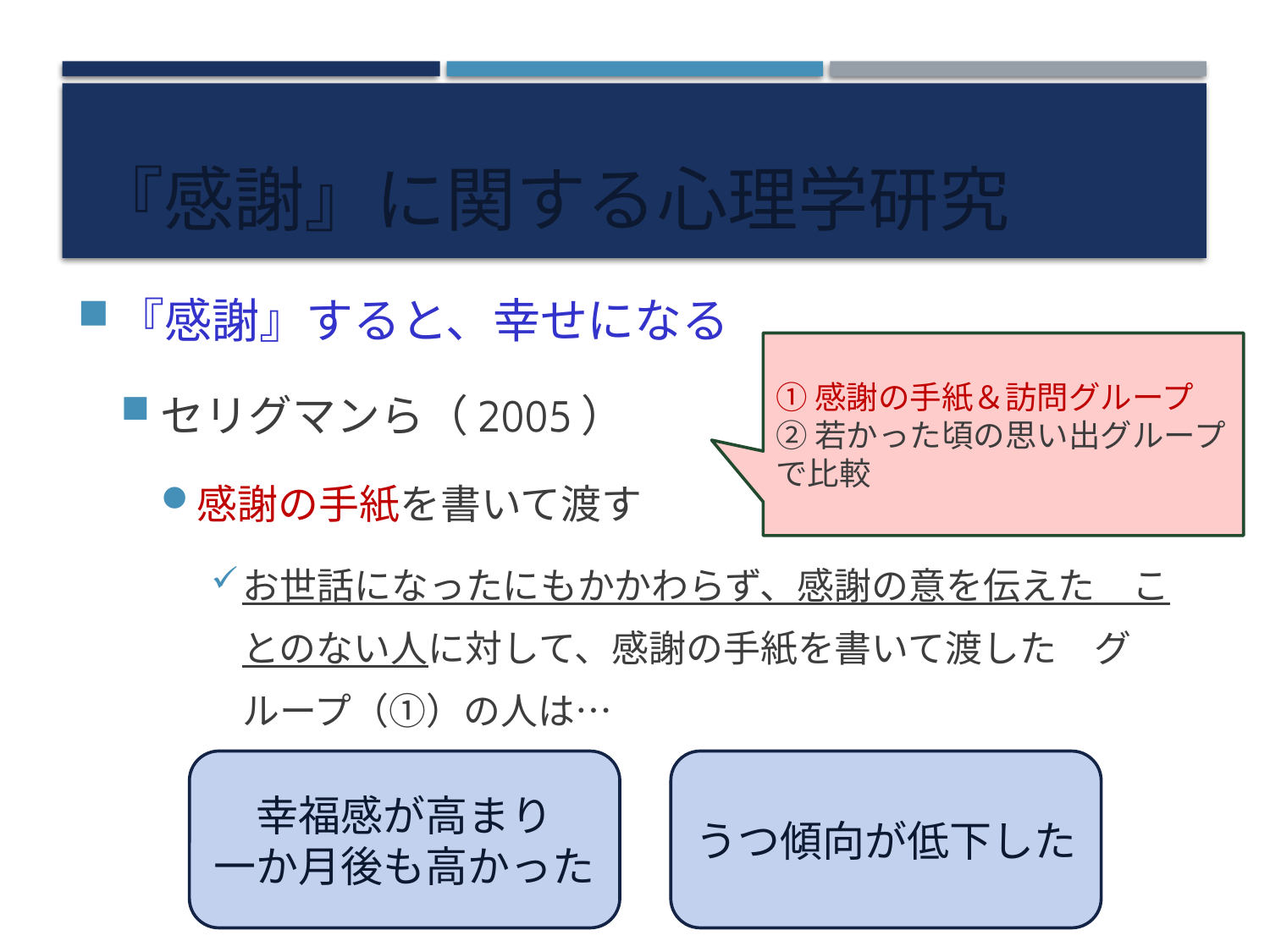

# 『感謝』に関する心理学研究
『感謝』すると、幸せになる
セリグマンら（2005）
感謝の手紙を書いて渡す
お世話になったにもかかわらず、感謝の意を伝えた　ことのない人に対して、感謝の手紙を書いて渡した　グループ（①）の人は…
①感謝の手紙＆訪問グループ
②若かった頃の思い出グループ
で比較
幸福感が高まり
一か月後も高かった
うつ傾向が低下した